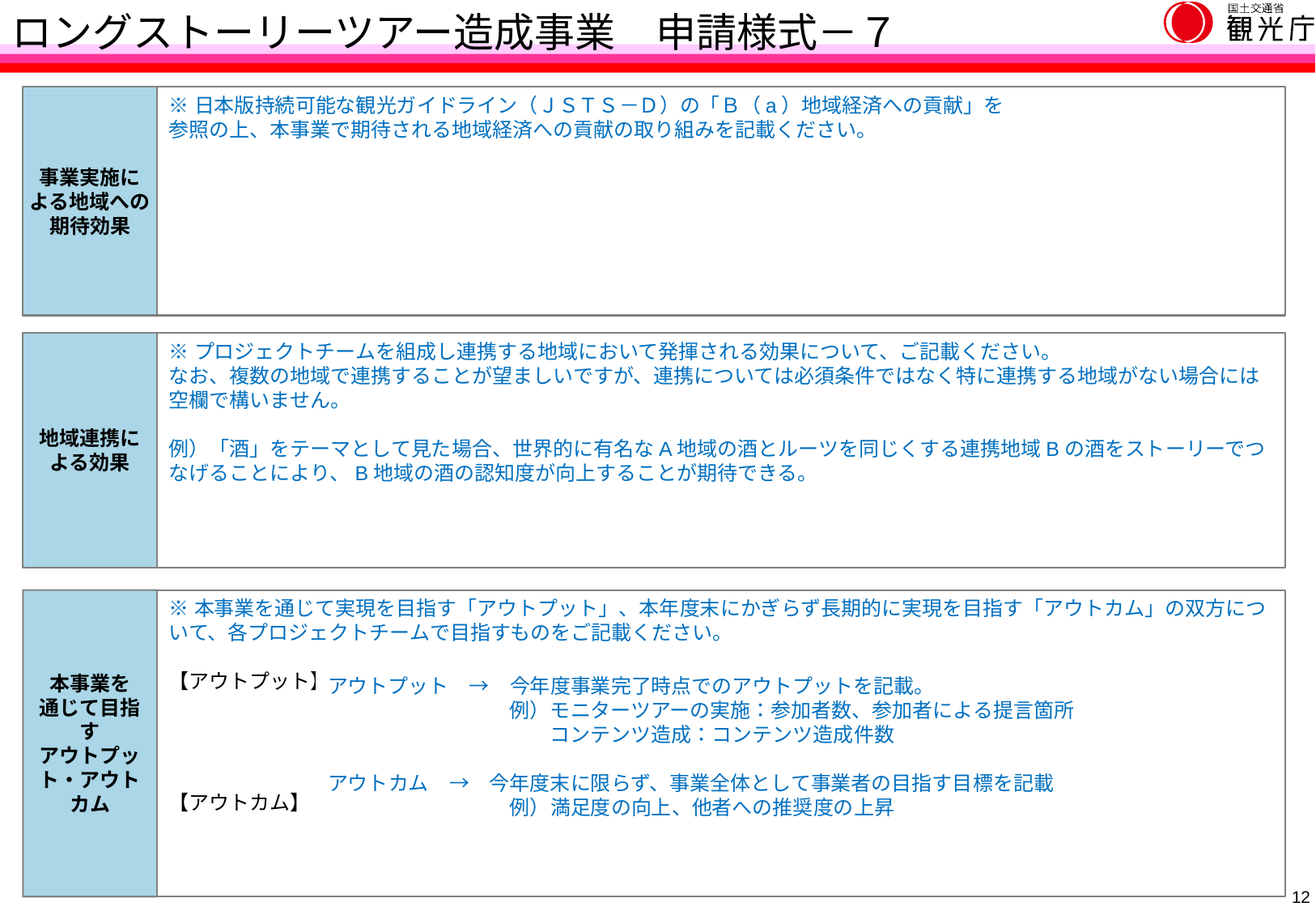

ロングストーリーツアー造成事業　申請様式－７
※日本版持続可能な観光ガイドライン（ＪＳＴＳ－Ｄ）の「Ｂ（a）地域経済への貢献」を
参照の上、本事業で期待される地域経済への貢献の取り組みを記載ください。
事業実施に
よる地域への
期待効果
地域連携による効果
※プロジェクトチームを組成し連携する地域において発揮される効果について、ご記載ください。
なお、複数の地域で連携することが望ましいですが、連携については必須条件ではなく特に連携する地域がない場合には空欄で構いません。
例）「酒」をテーマとして見た場合、世界的に有名なA地域の酒とルーツを同じくする連携地域Bの酒をストーリーでつなげることにより、B地域の酒の認知度が向上することが期待できる。
本事業を
通じて目指す
アウトプット・アウトカム
※本事業を通じて実現を目指す「アウトプット」、本年度末にかぎらず長期的に実現を目指す「アウトカム」の双方について、各プロジェクトチームで目指すものをご記載ください。

【アウトプット】

【アウトカム】
アウトプット　→　今年度事業完了時点でのアウトプットを記載。
　　　　　　　　　例）モニターツアーの実施：参加者数、参加者による提言箇所
　　　　　　　　　　　コンテンツ造成：コンテンツ造成件数

アウトカム　→　今年度末に限らず、事業全体として事業者の目指す目標を記載
　　　　　　　　　例）満足度の向上、他者への推奨度の上昇

12